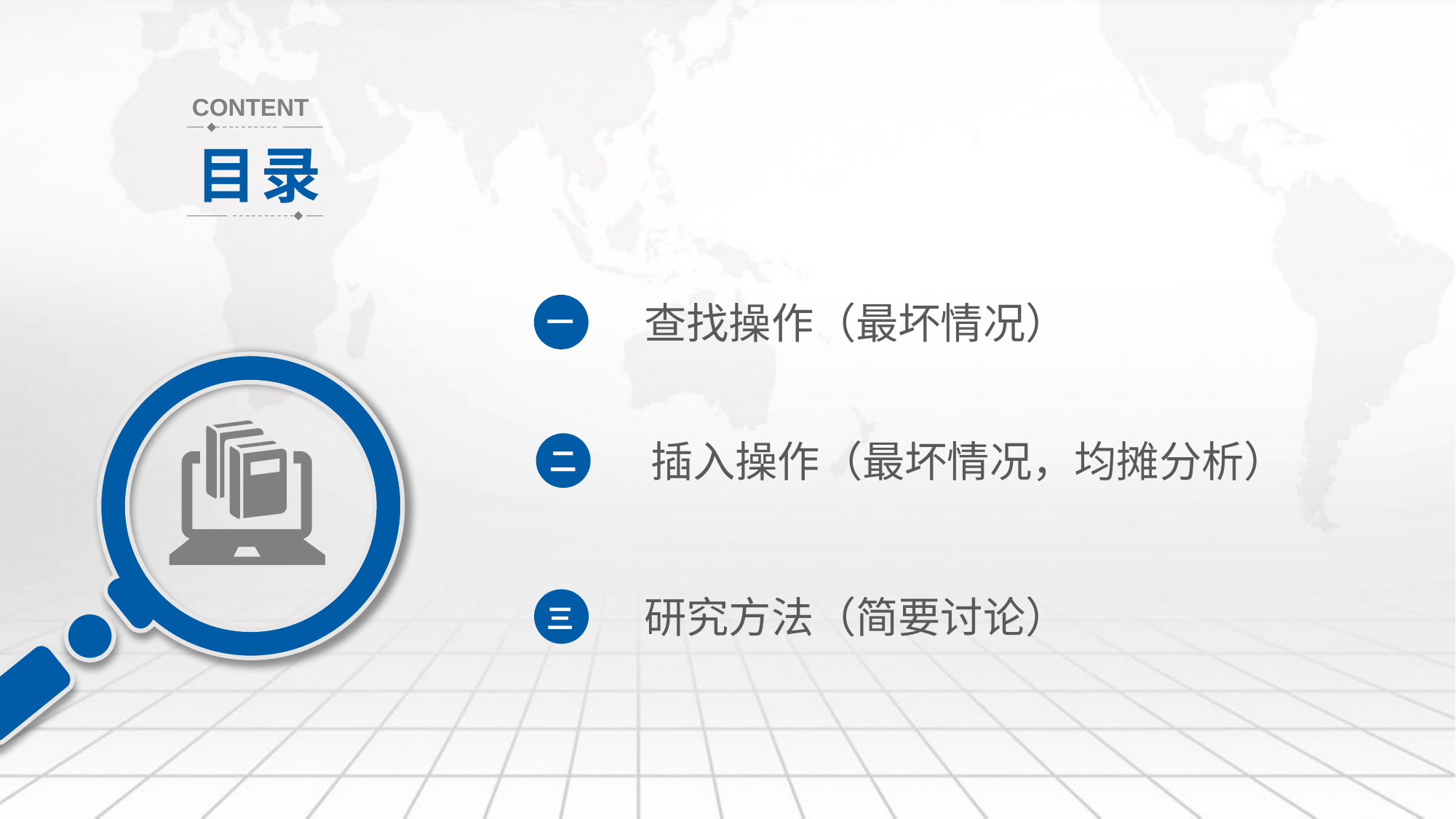

CONTENT
目录
查找操作（最坏情况）

一

插入操作（最坏情况，均摊分析）

二
研究方法（简要讨论）

三